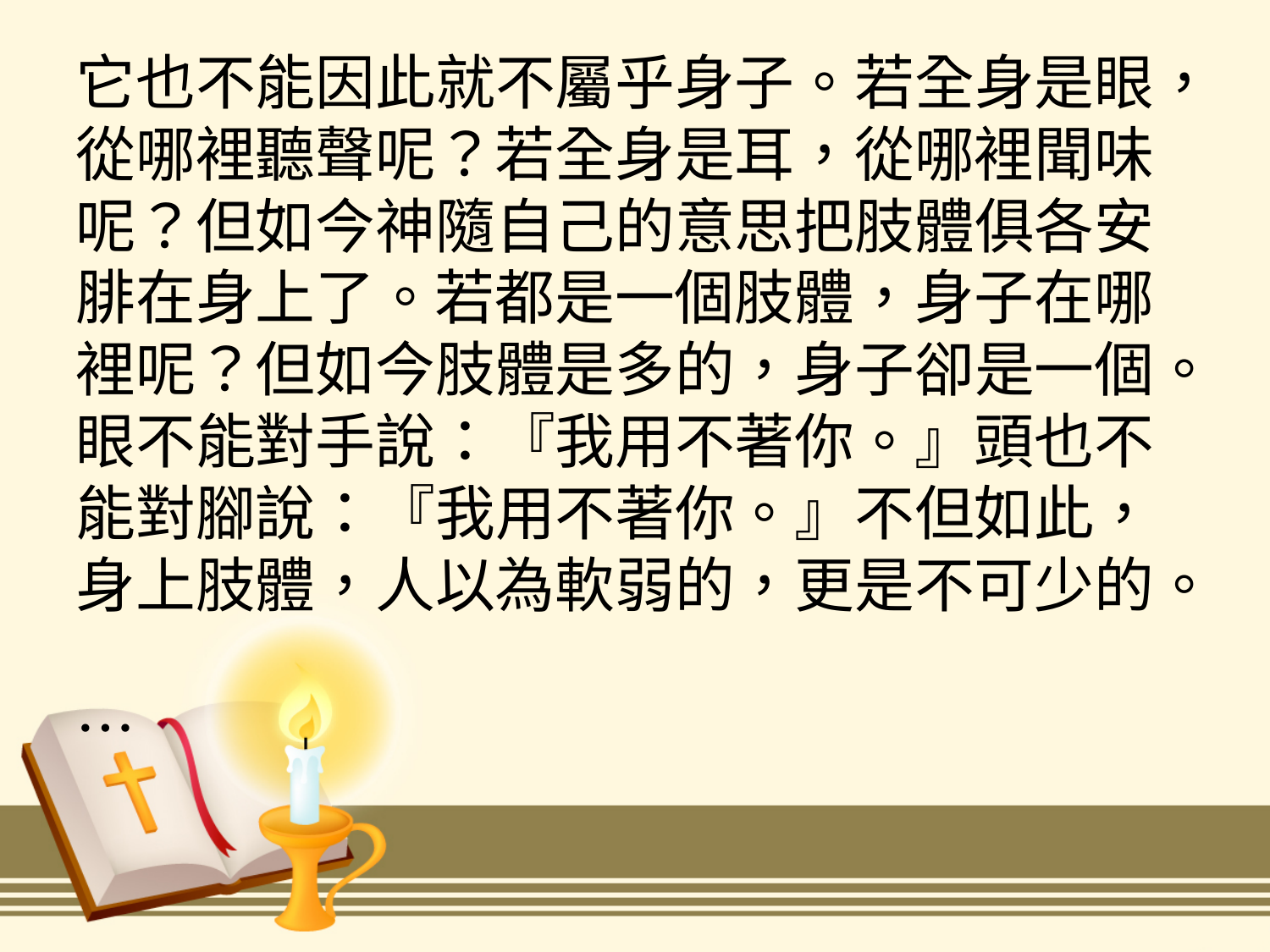

# 它也不能因此就不屬乎身子。若全身是眼，從哪裡聽聲呢？若全身是耳，從哪裡聞味呢？但如今神隨自己的意思把肢體俱各安 腓在身上了。若都是一個肢體，身子在哪裡呢？但如今肢體是多的，身子卻是一個。眼不能對手說：『我用不著你。』頭也不能對腳說：『我用不著你。』不但如此，身上肢體，人以為軟弱的，更是不可少的。 …